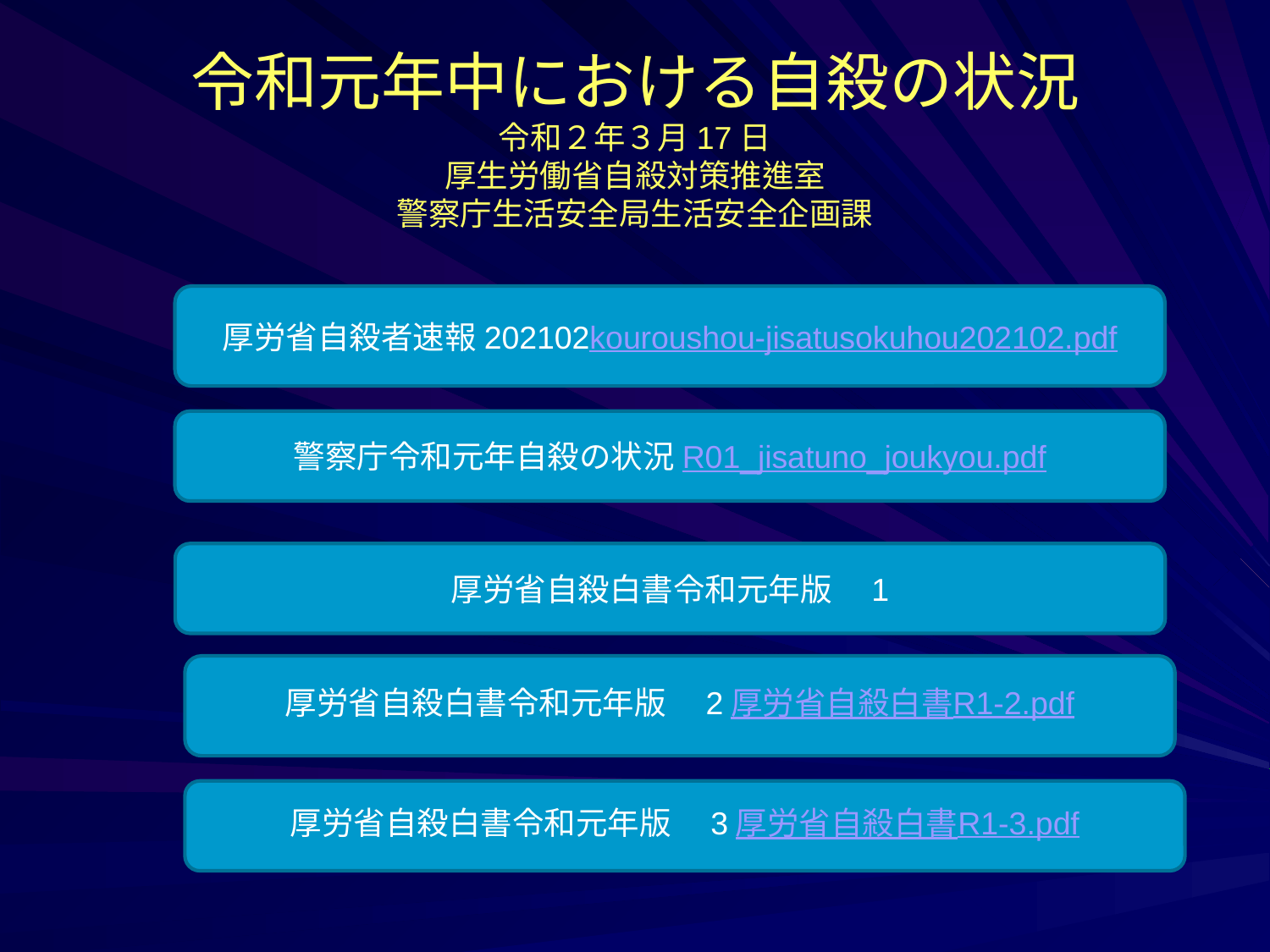

# 令和元年中における自殺の状況 令和２年３月17日 厚生労働省自殺対策推進室 警察庁生活安全局生活安全企画課
厚労省自殺者速報202102kouroushou-jisatusokuhou202102.pdf
警察庁令和元年自殺の状況R01_jisatuno_joukyou.pdf
厚労省自殺白書令和元年版　1
厚労省自殺白書令和元年版　2厚労省自殺白書R1-2.pdf
厚労省自殺白書令和元年版　3厚労省自殺白書R1-3.pdf